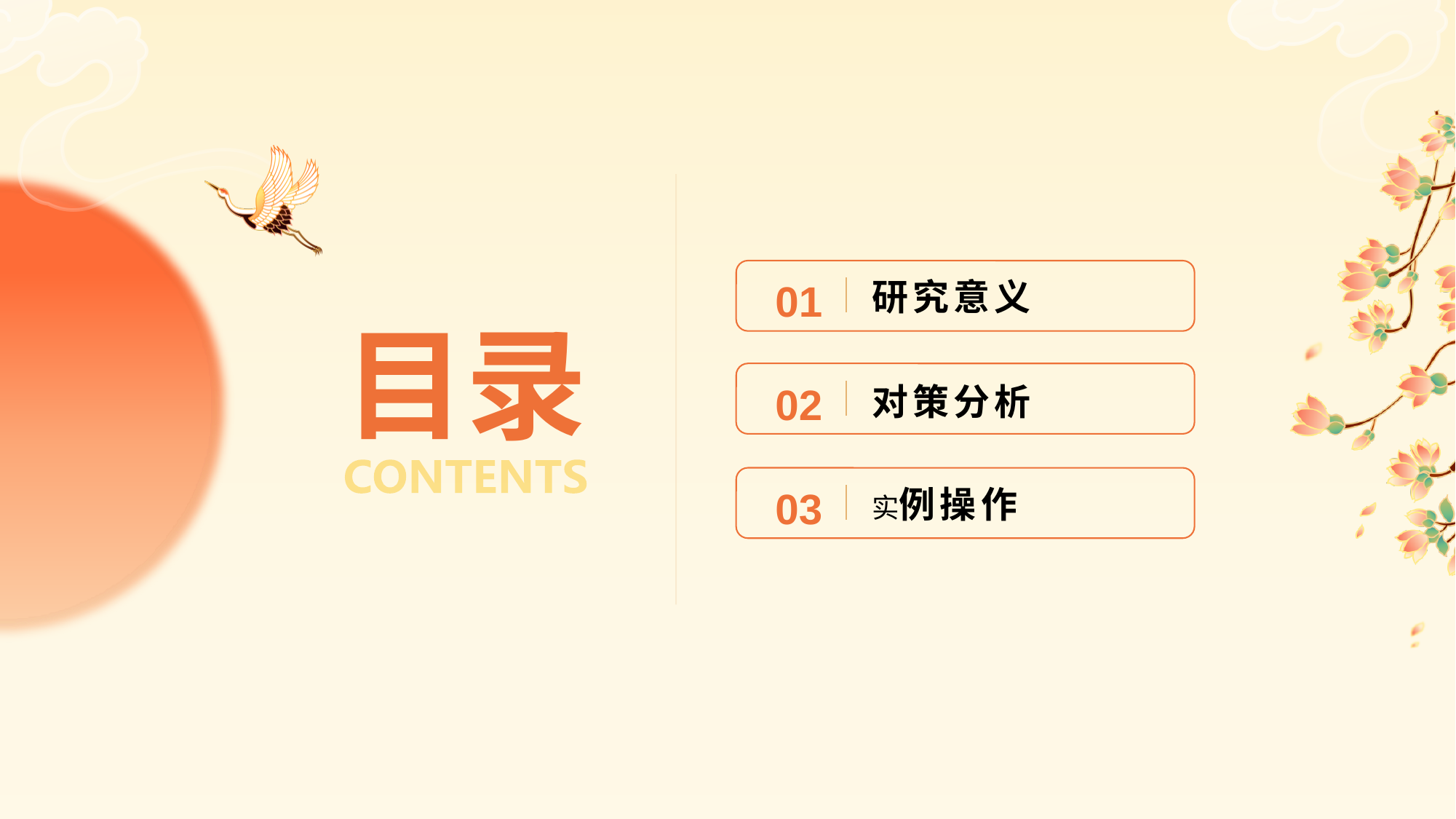

01
研究意义
# 目录

02
对策分析

03
实例操作